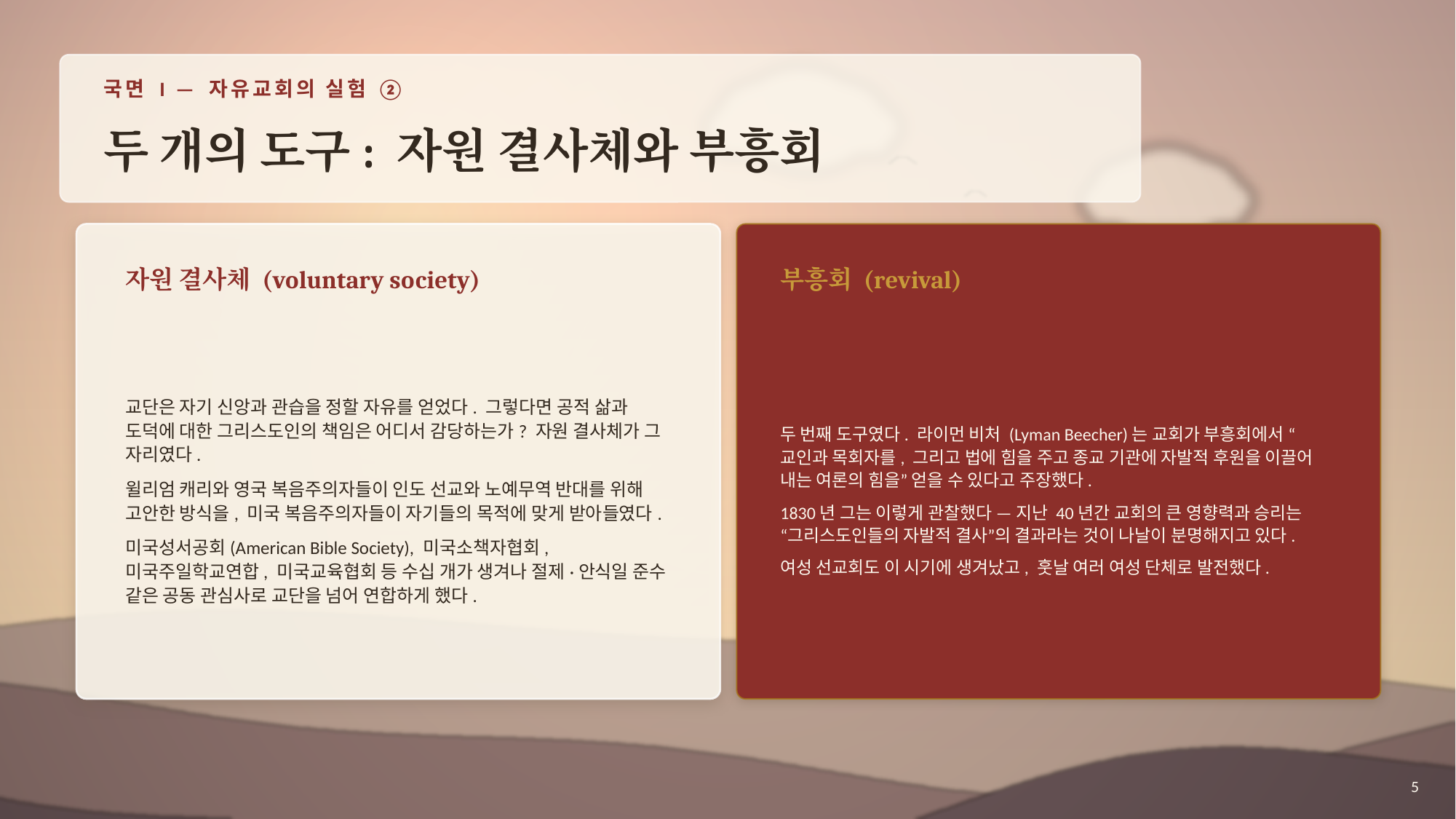

국면 I — 자유교회의 실험 ②
두 개의 도구: 자원 결사체와 부흥회

자원 결사체 (voluntary society)
부흥회 (revival)
교단은 자기 신앙과 관습을 정할 자유를 얻었다. 그렇다면 공적 삶과 도덕에 대한 그리스도인의 책임은 어디서 감당하는가? 자원 결사체가 그 자리였다.
윌리엄 캐리와 영국 복음주의자들이 인도 선교와 노예무역 반대를 위해 고안한 방식을, 미국 복음주의자들이 자기들의 목적에 맞게 받아들였다.
미국성서공회(American Bible Society), 미국소책자협회, 미국주일학교연합, 미국교육협회 등 수십 개가 생겨나 절제·안식일 준수 같은 공동 관심사로 교단을 넘어 연합하게 했다.
두 번째 도구였다. 라이먼 비처 (Lyman Beecher)는 교회가 부흥회에서 “교인과 목회자를, 그리고 법에 힘을 주고 종교 기관에 자발적 후원을 이끌어 내는 여론의 힘을” 얻을 수 있다고 주장했다.
1830년 그는 이렇게 관찰했다 — 지난 40년간 교회의 큰 영향력과 승리는 “그리스도인들의 자발적 결사”의 결과라는 것이 나날이 분명해지고 있다.
여성 선교회도 이 시기에 생겨났고, 훗날 여러 여성 단체로 발전했다.
5